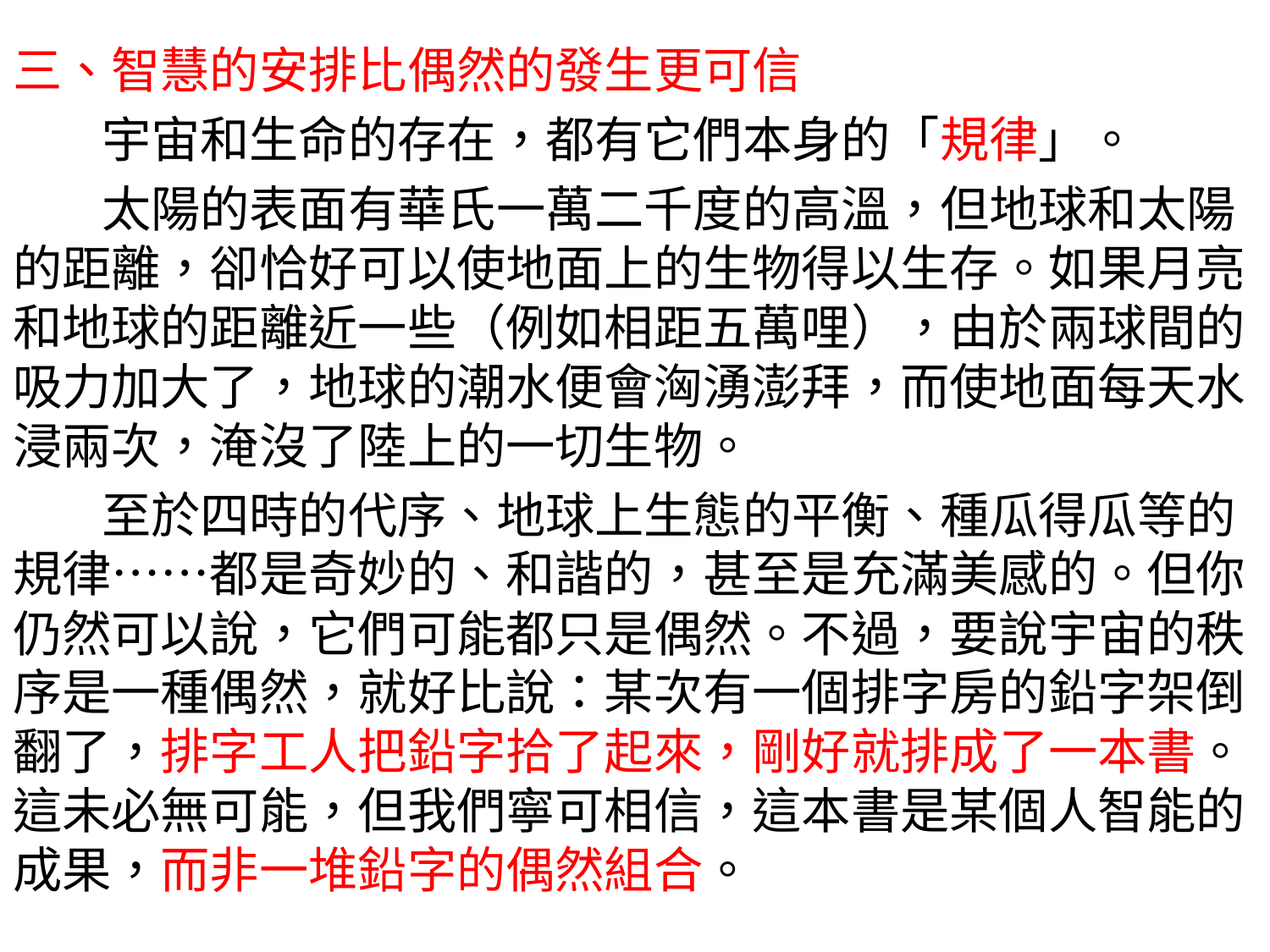

三、智慧的安排比偶然的發生更可信
       宇宙和生命的存在，都有它們本身的「規律」。
       太陽的表面有華氏一萬二千度的高溫，但地球和太陽的距離，卻恰好可以使地面上的生物得以生存。如果月亮和地球的距離近一些（例如相距五萬哩），由於兩球間的吸力加大了，地球的潮水便會洶湧澎拜，而使地面每天水浸兩次，淹沒了陸上的一切生物。
       至於四時的代序、地球上生態的平衡、種瓜得瓜等的規律……都是奇妙的、和諧的，甚至是充滿美感的。但你仍然可以說，它們可能都只是偶然。不過，要說宇宙的秩序是一種偶然，就好比說：某次有一個排字房的鉛字架倒翻了，排字工人把鉛字拾了起來，剛好就排成了一本書。這未必無可能，但我們寧可相信，這本書是某個人智能的成果，而非一堆鉛字的偶然組合。